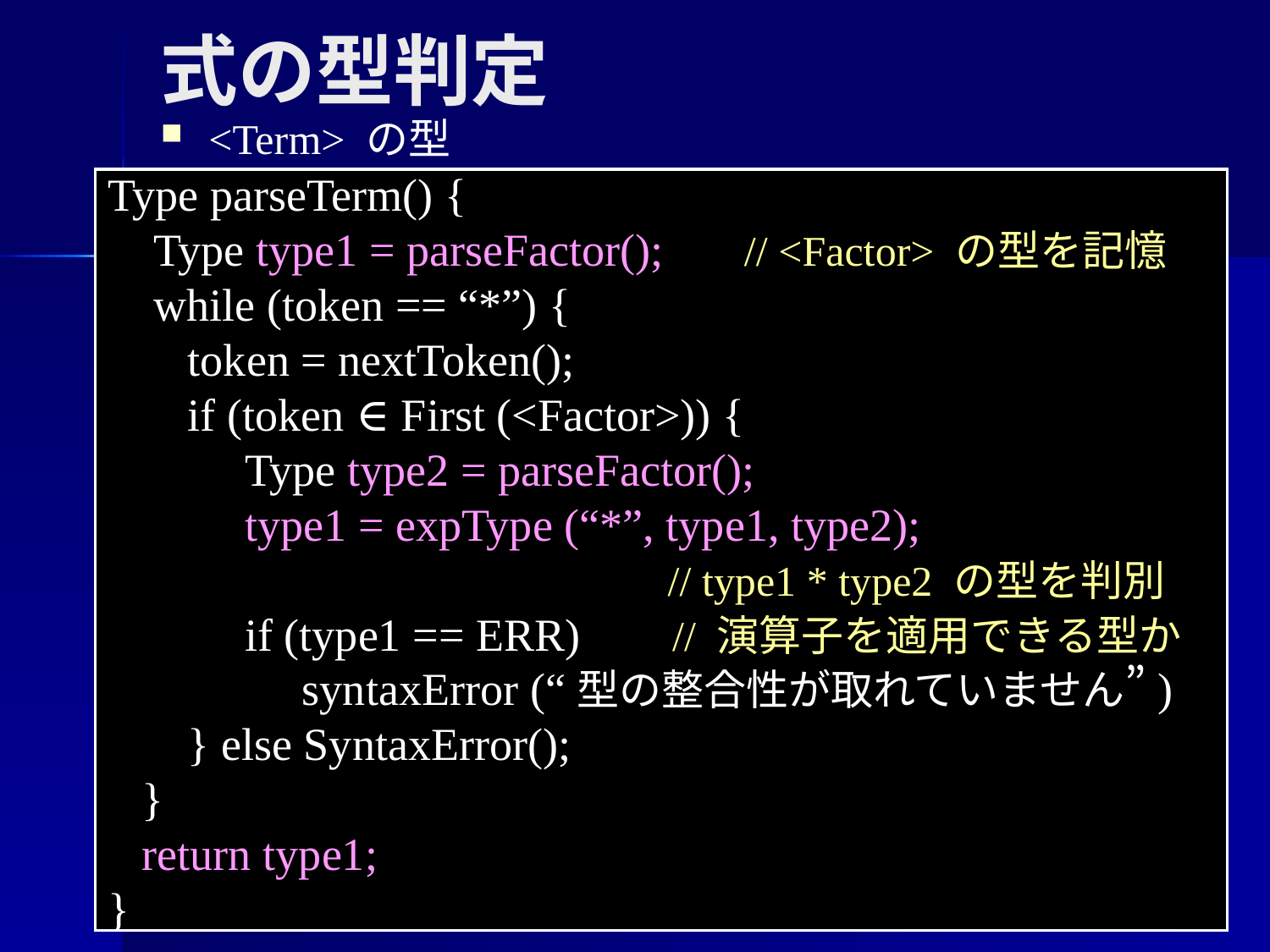

式の型判定
<Term> の型
Type parseTerm() {
    Type type1 = parseFactor();       // <Factor> の型を記憶
    while (token == “*”) {
       token = nextToken();
       if (token ∈ First (<Factor>)) {
            Type type2 = parseFactor();
            type1 = expType (“*”, type1, type2);
                                                 // type1 * type2 の型を判別
            if (type1 == ERR)        // 演算子を適用できる型か
                 syntaxError (“型の整合性が取れていません”)
       } else SyntaxError();
   }
   return type1;
}